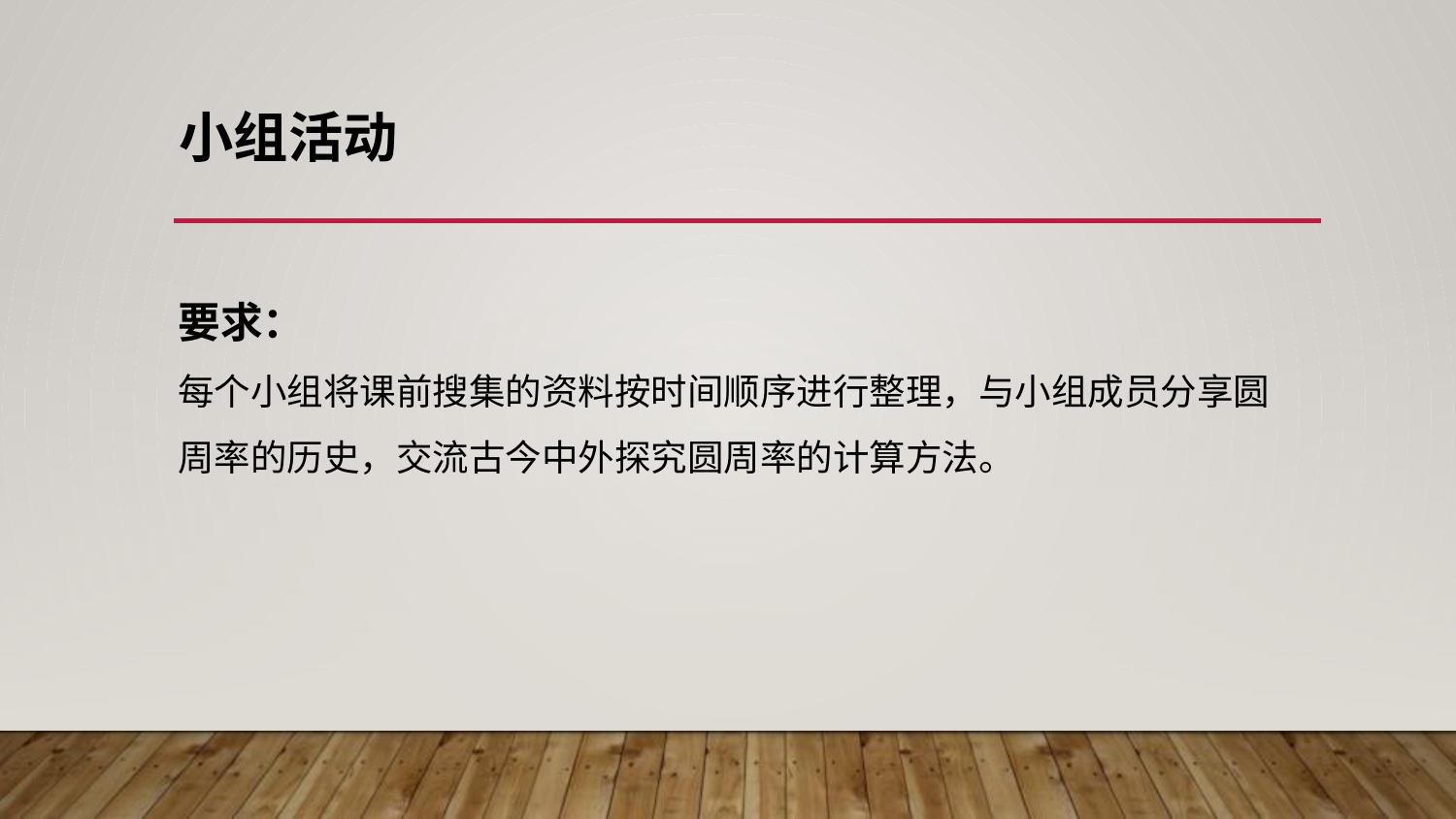

小组活动
要求：
每个小组将课前搜集的资料按时间顺序进行整理，与小组成员分享圆周率的历史，交流古今中外探究圆周率的计算方法。